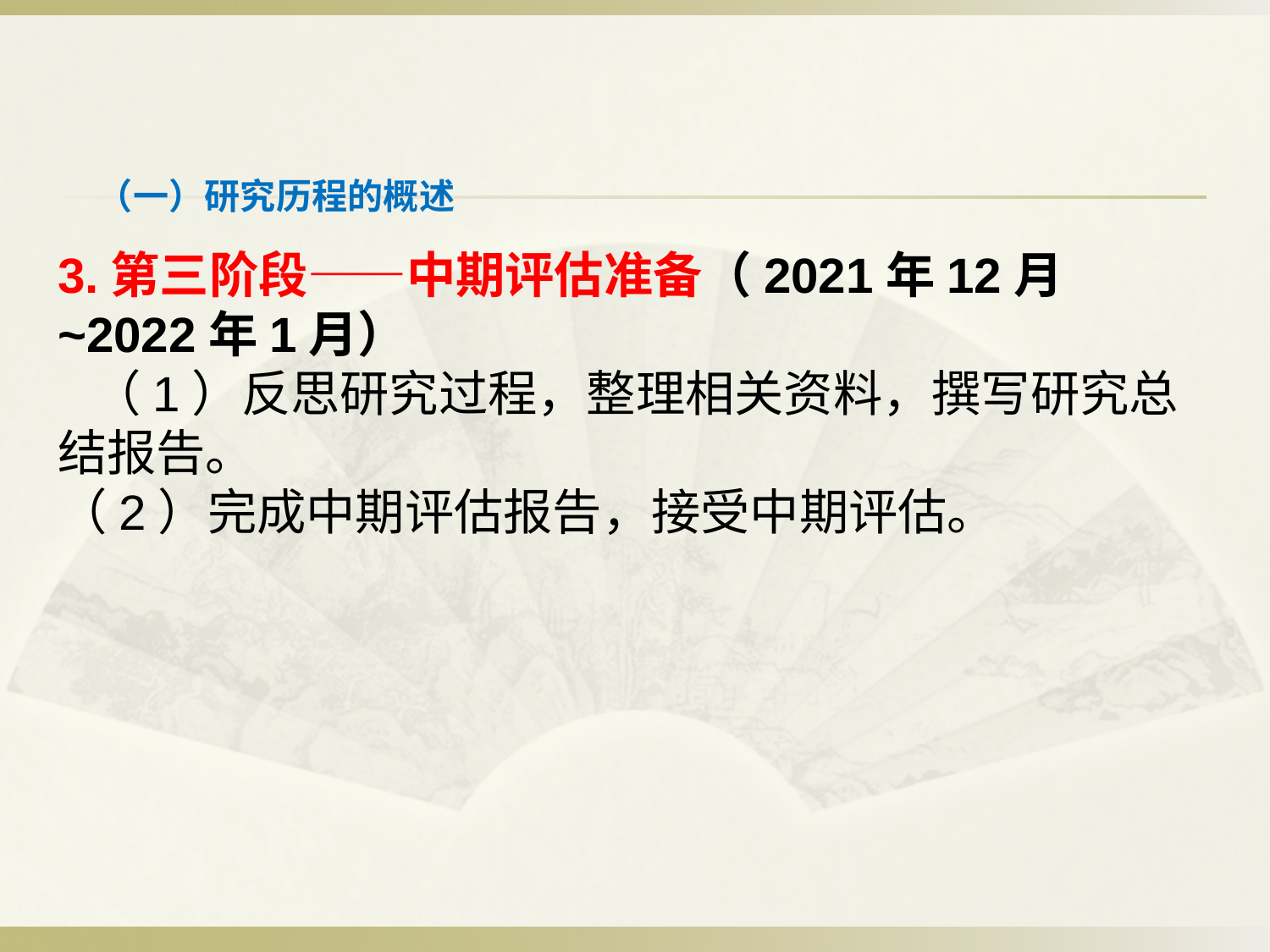

# （一）研究历程的概述
3.第三阶段——中期评估准备（2021年12月~2022年1月）
  （1）反思研究过程，整理相关资料，撰写研究总结报告。
（2）完成中期评估报告，接受中期评估。